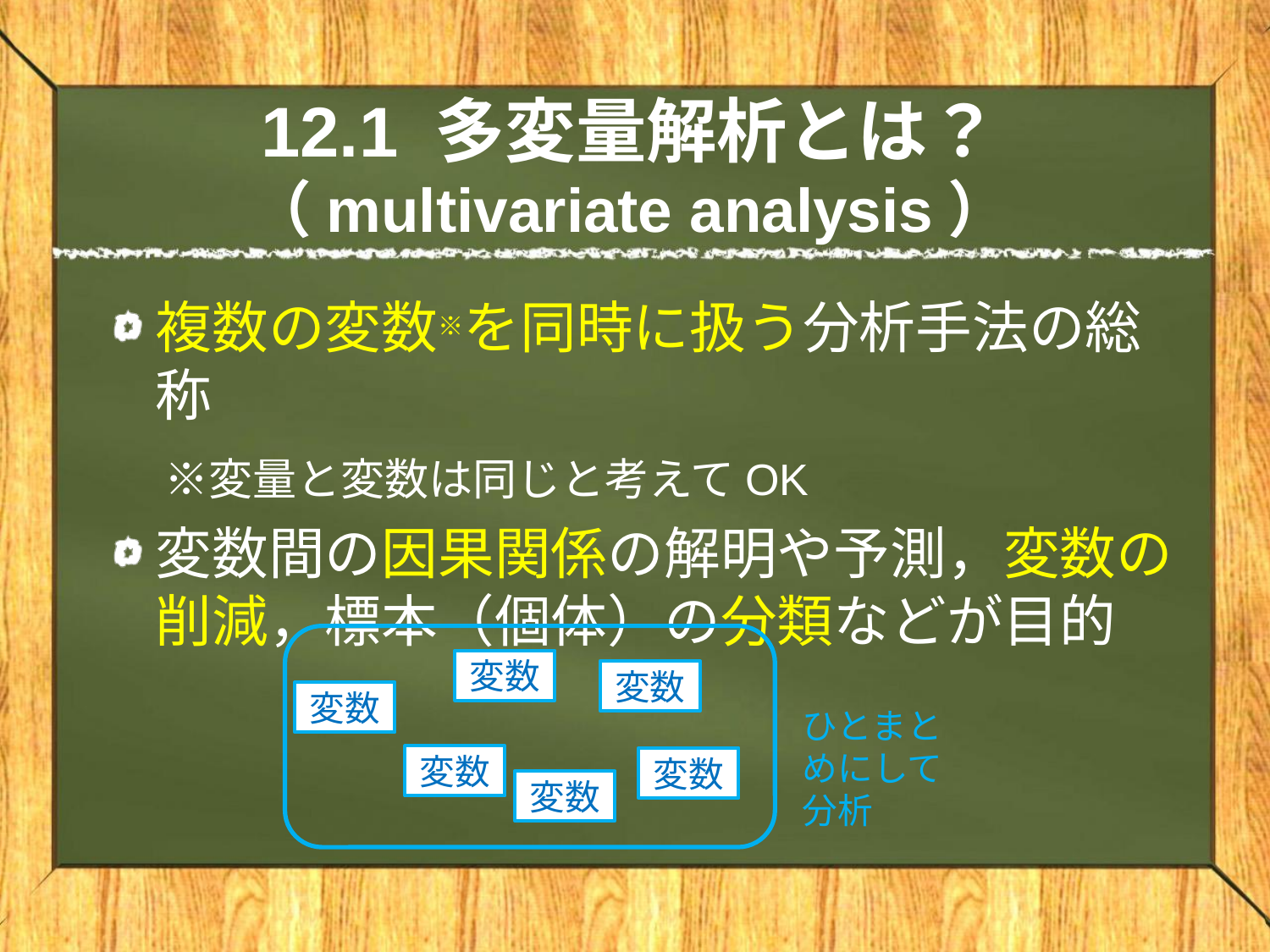

# 12.1 多変量解析とは？ （multivariate analysis）
複数の変数※を同時に扱う分析手法の総称
　※変量と変数は同じと考えてOK
変数間の因果関係の解明や予測，変数の削減，標本（個体）の分類などが目的

変数
変数
変数
ひとまとめにして分析
変数
変数
変数